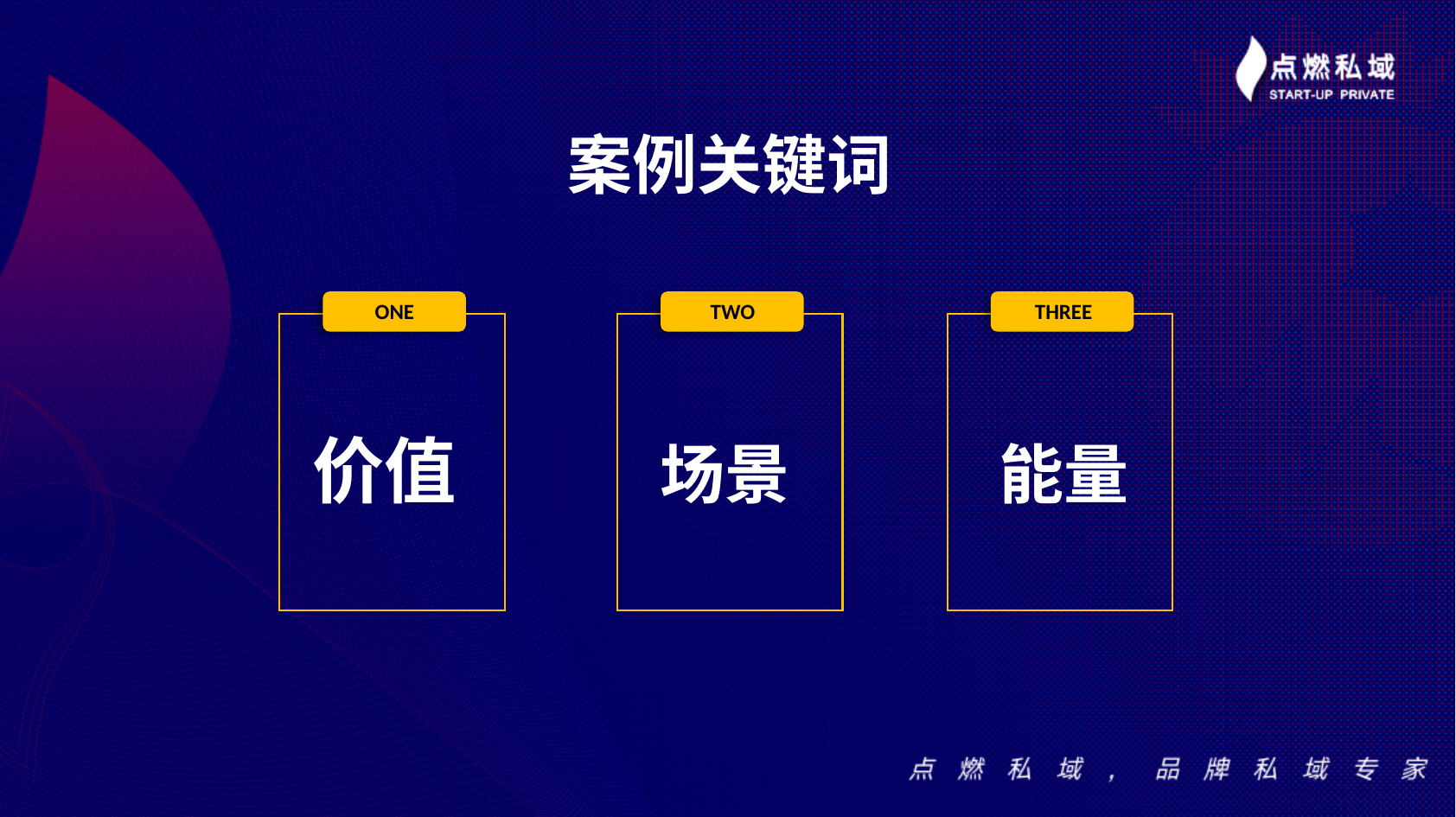

案例关键词

ONE

价值

TWO

场景

THREE

能量